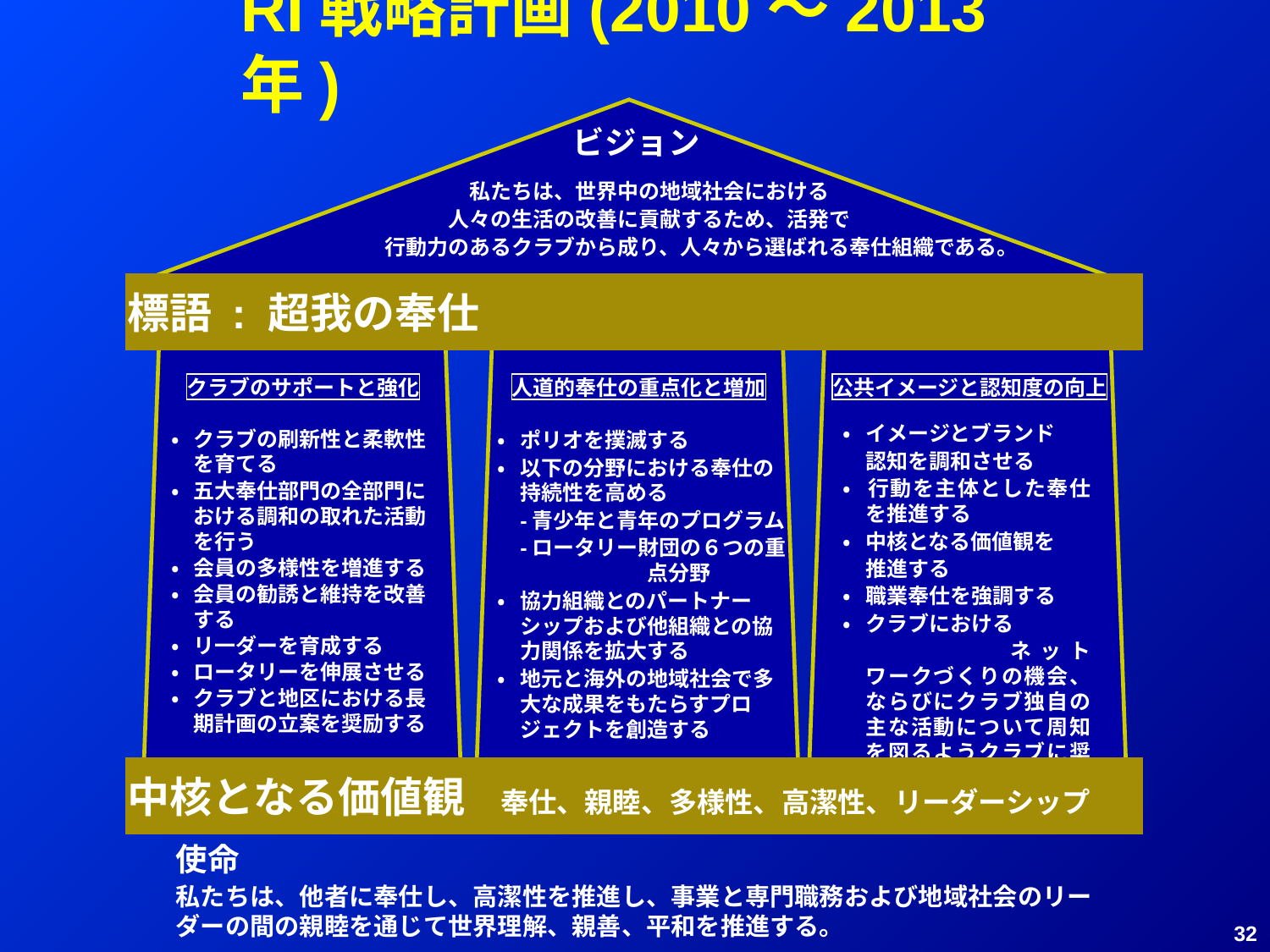

RI戦略計画(2010～2013年)

ビジョン
　　　　私たちは、世界中の地域社会における
　　　人々の生活の改善に貢献するため、活発で
行動力のあるクラブから成り、人々から選ばれる奉仕組織である。
標語 : 超我の奉仕

クラブのサポートと強化
人道的奉仕の重点化と増加
公共イメージと認知度の向上
・	イメージとブランド
	認知を調和させる
・	行動を主体とした奉仕を推進する
・	中核となる価値観を
	推進する
・	職業奉仕を強調する
・	クラブにおける
		ネットワークづくりの機会、ならびにクラブ独自の主な活動について周知を図るようクラブに奨励する

・	クラブの刷新性と柔軟性を育てる
・	五大奉仕部門の全部門における調和の取れた活動を行う
・	会員の多様性を増進する
・	会員の勧誘と維持を改善する
・	リ一ダーを育成する
・	ロータリーを伸展させる
・	クラブと地区における長期計画の立案を奨励する

・	ポリオを撲滅する
・	以下の分野における奉仕の持続性を高める
 	-青少年と青年のプログラム
 	-ロータリー財団の６つの重	点分野
・	協力組織とのパートナー　シップおよび他組織との協力関係を拡大する
・	地元と海外の地域社会で多大な成果をもたらすプロジェクトを創造する
中核となる価値観　奉仕、親睦、多様性、高潔性、リーダーシップ
使命
私たちは、他者に奉仕し、高潔性を推進し、事業と専門職務および地域社会のリーダーの間の親睦を通じて世界理解、親善、平和を推進する。

32